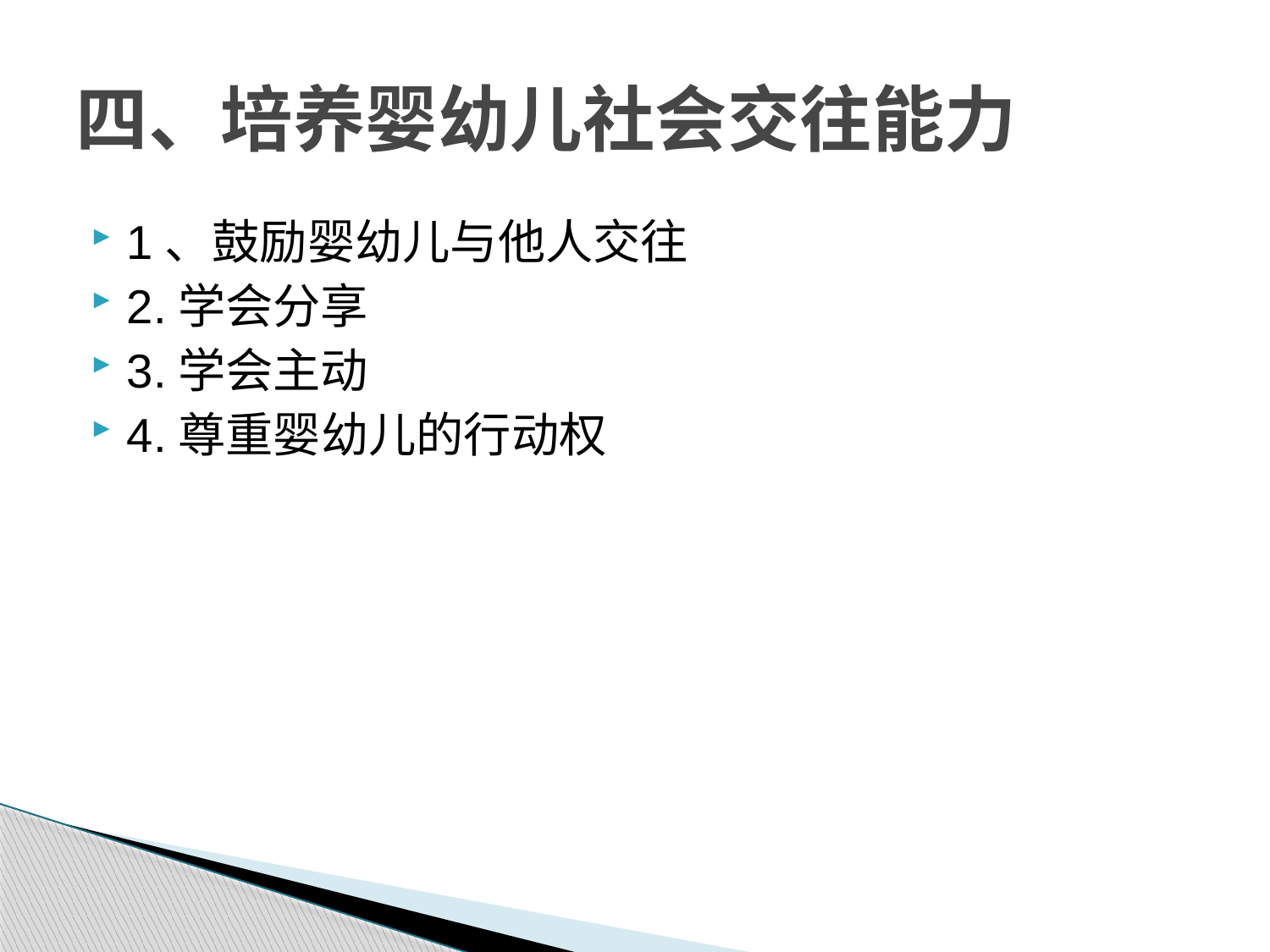

# 四、培养婴幼儿社会交往能力
1、鼓励婴幼儿与他人交往
2.学会分享
3.学会主动
4.尊重婴幼儿的行动权